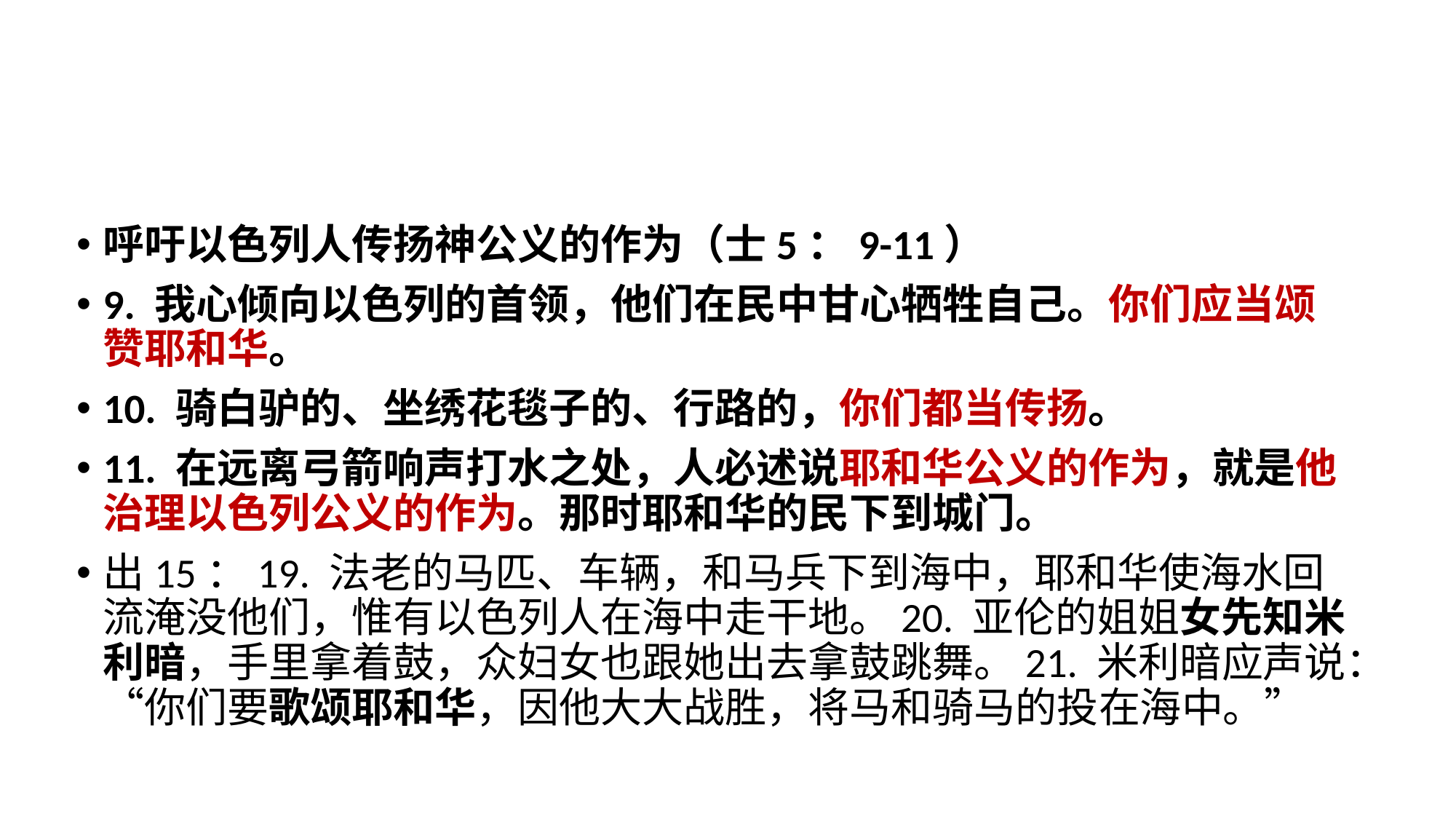

呼吁以色列人传扬神公义的作为（士5：9-11）
9. 我心倾向以色列的首领，他们在民中甘心牺牲自己。你们应当颂赞耶和华。
10. 骑白驴的、坐绣花毯子的、行路的，你们都当传扬。
11. 在远离弓箭响声打水之处，人必述说耶和华公义的作为，就是他治理以色列公义的作为。那时耶和华的民下到城门。
出15：19. 法老的马匹、车辆，和马兵下到海中，耶和华使海水回流淹没他们，惟有以色列人在海中走干地。20. 亚伦的姐姐女先知米利暗，手里拿着鼓，众妇女也跟她出去拿鼓跳舞。21. 米利暗应声说：“你们要歌颂耶和华，因他大大战胜，将马和骑马的投在海中。”